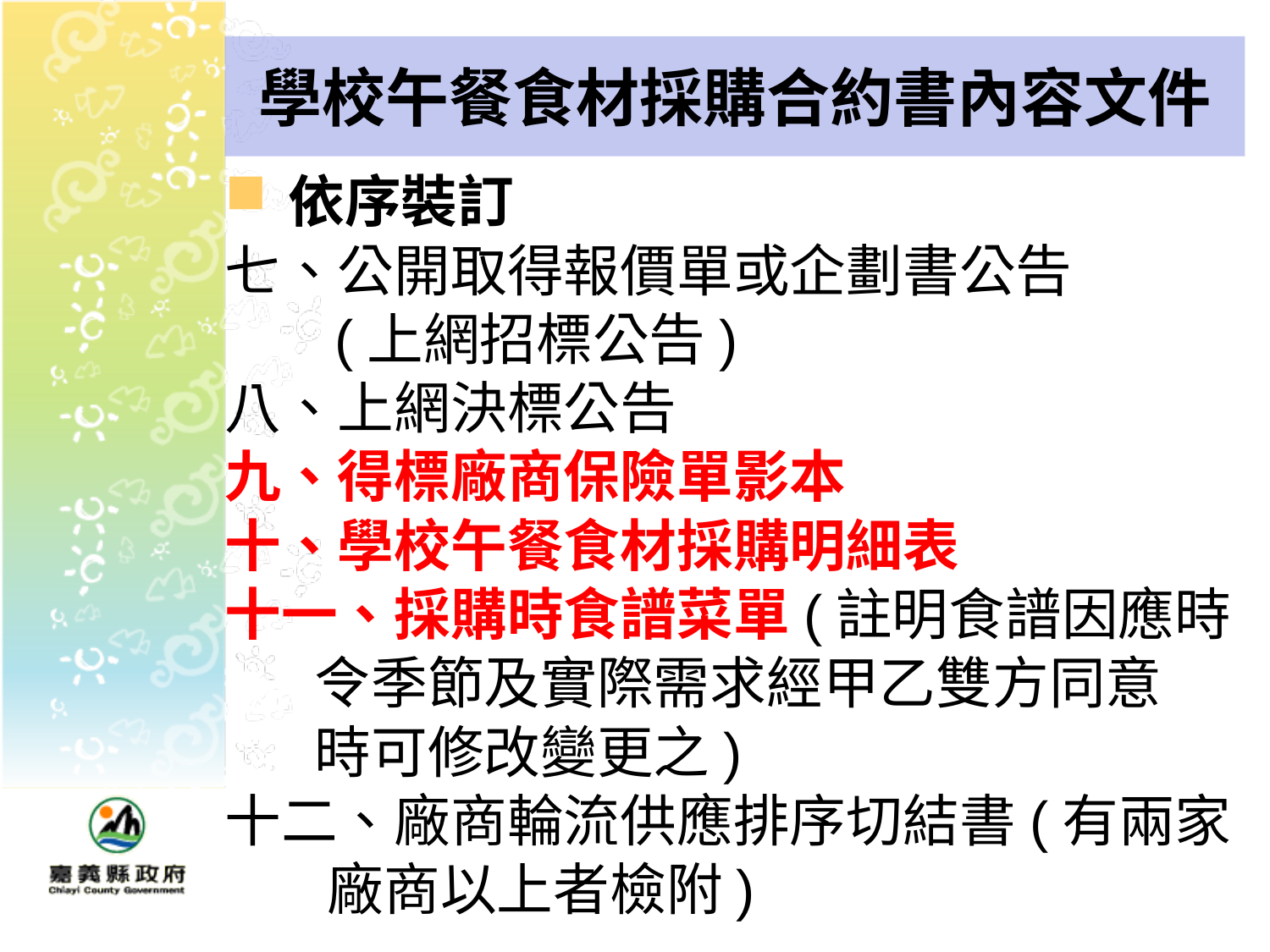

# 學校午餐食材採購合約書內容文件
依序裝訂
七、公開取得報價單或企劃書公告
       (上網招標公告)
八、上網決標公告
九、得標廠商保險單影本
十、學校午餐食材採購明細表
十一、採購時食譜菜單(註明食譜因應時
      令季節及實際需求經甲乙雙方同意
      時可修改變更之)
十二、廠商輪流供應排序切結書(有兩家
       廠商以上者檢附)